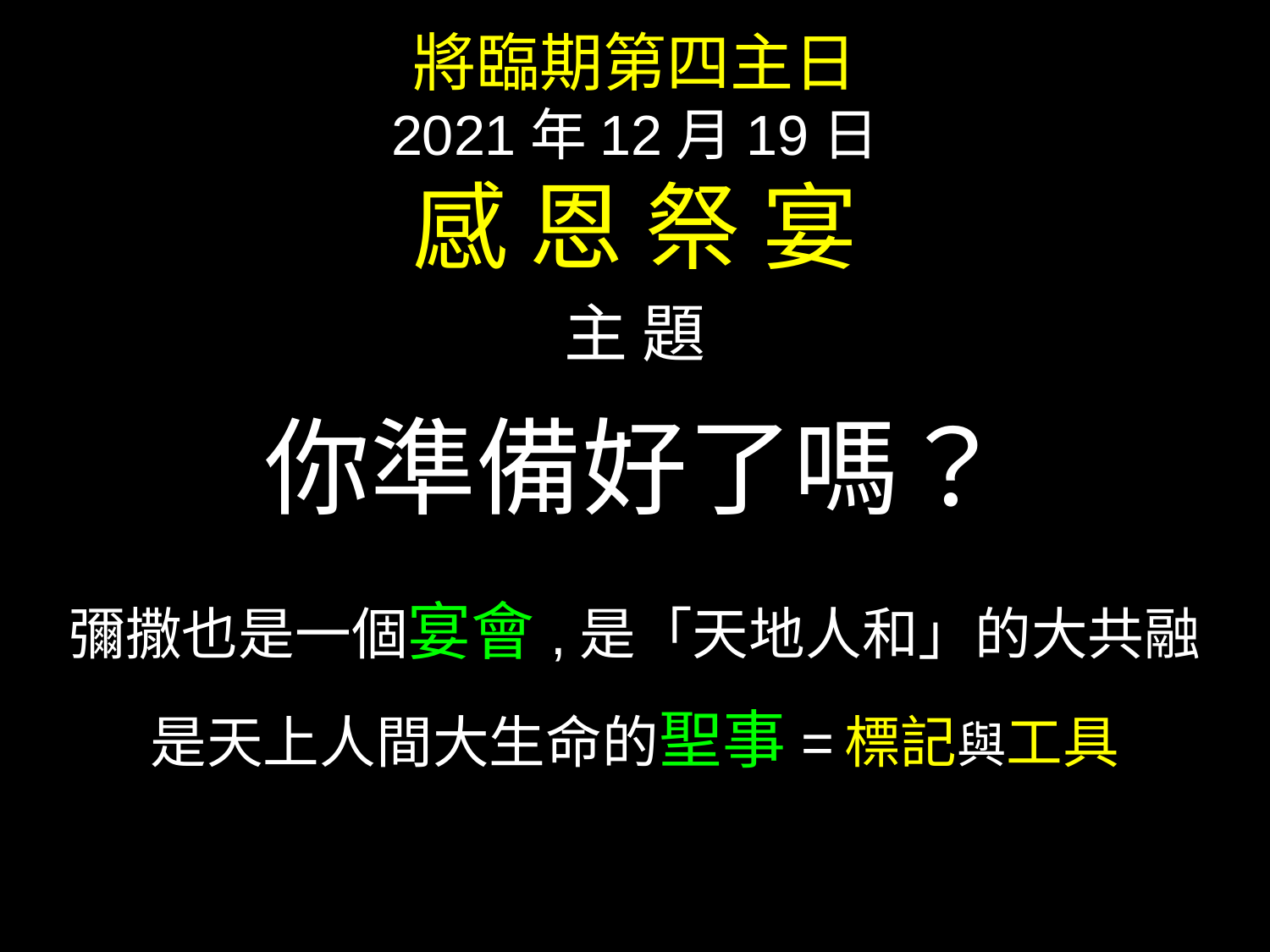

將臨期第四主日
2021年12月19日
感 恩 祭 宴

主 題
你準備好了嗎？
彌撒也是一個宴會,是「天地人和」的大共融
是天上人間大生命的聖事= 標記與工具